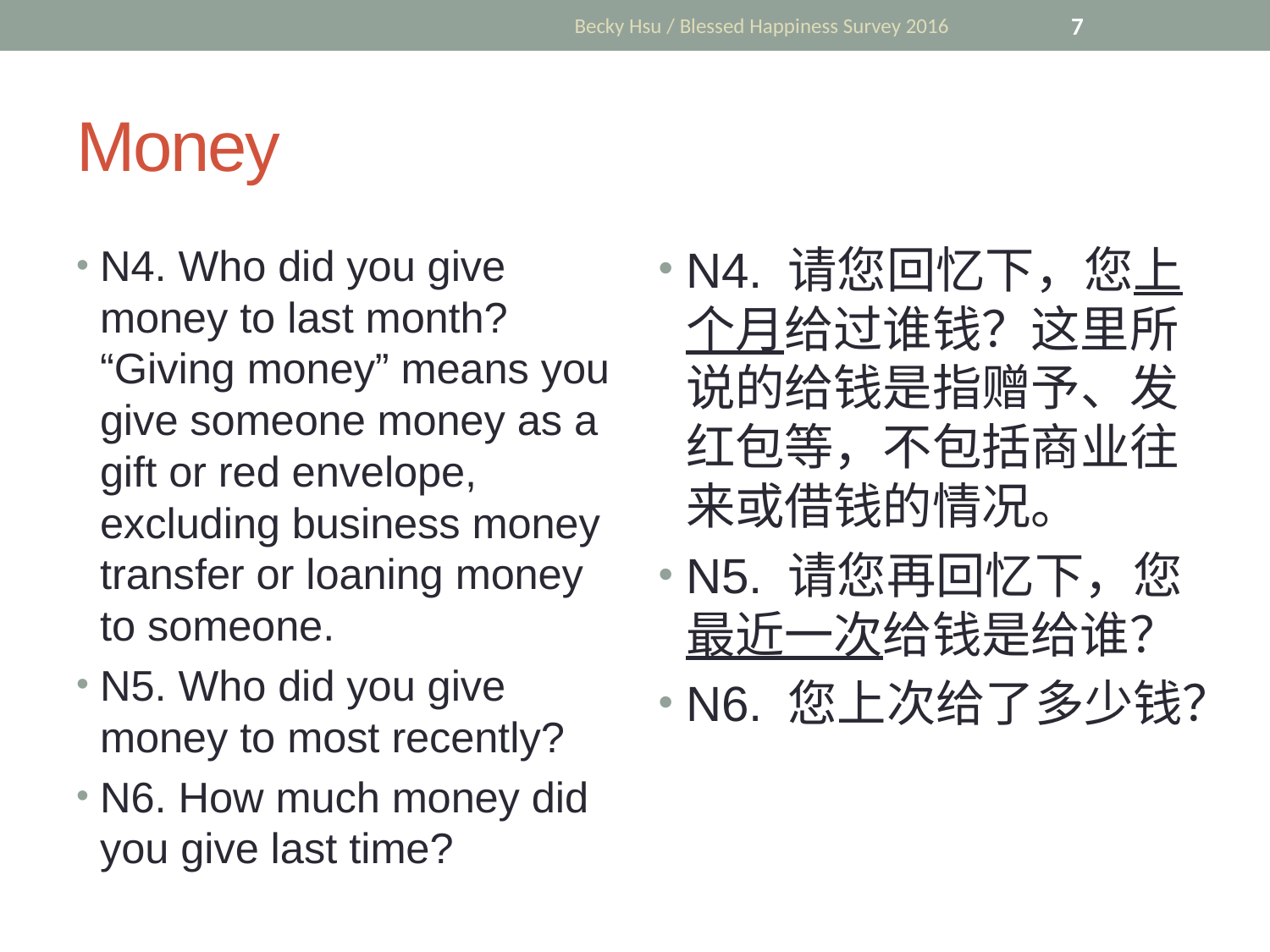

Becky Hsu / Blessed Happiness Survey 2016
7
# Money
N4. Who did you give money to last month? “Giving money” means you give someone money as a gift or red envelope, excluding business money transfer or loaning money to someone.
N5. Who did you give money to most recently?
N6. How much money did you give last time?
N4. 请您回忆下，您上个月给过谁钱？这里所说的给钱是指赠予、发红包等，不包括商业往来或借钱的情况。
N5. 请您再回忆下，您最近一次给钱是给谁？
N6. 您上次给了多少钱？